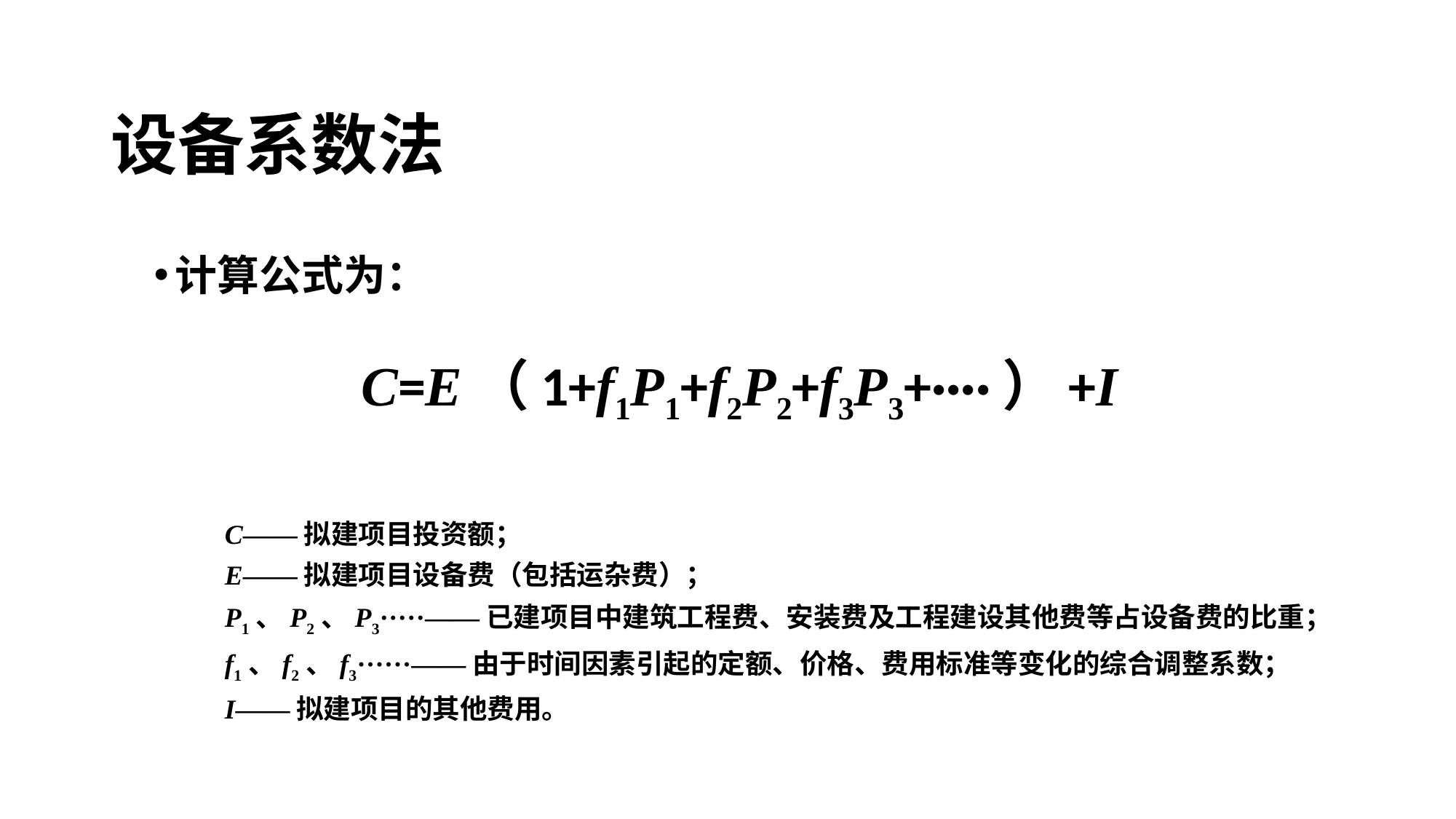

# 设备系数法
计算公式为：
C=E（1+f1P1+f2P2+f3P3+····）+I

C——拟建项目投资额；
E——拟建项目设备费（包括运杂费）；
P1、P2、P3·····——已建项目中建筑工程费、安装费及工程建设其他费等占设备费的比重；
f1、f2、f3······——由于时间因素引起的定额、价格、费用标准等变化的综合调整系数；
I——拟建项目的其他费用。